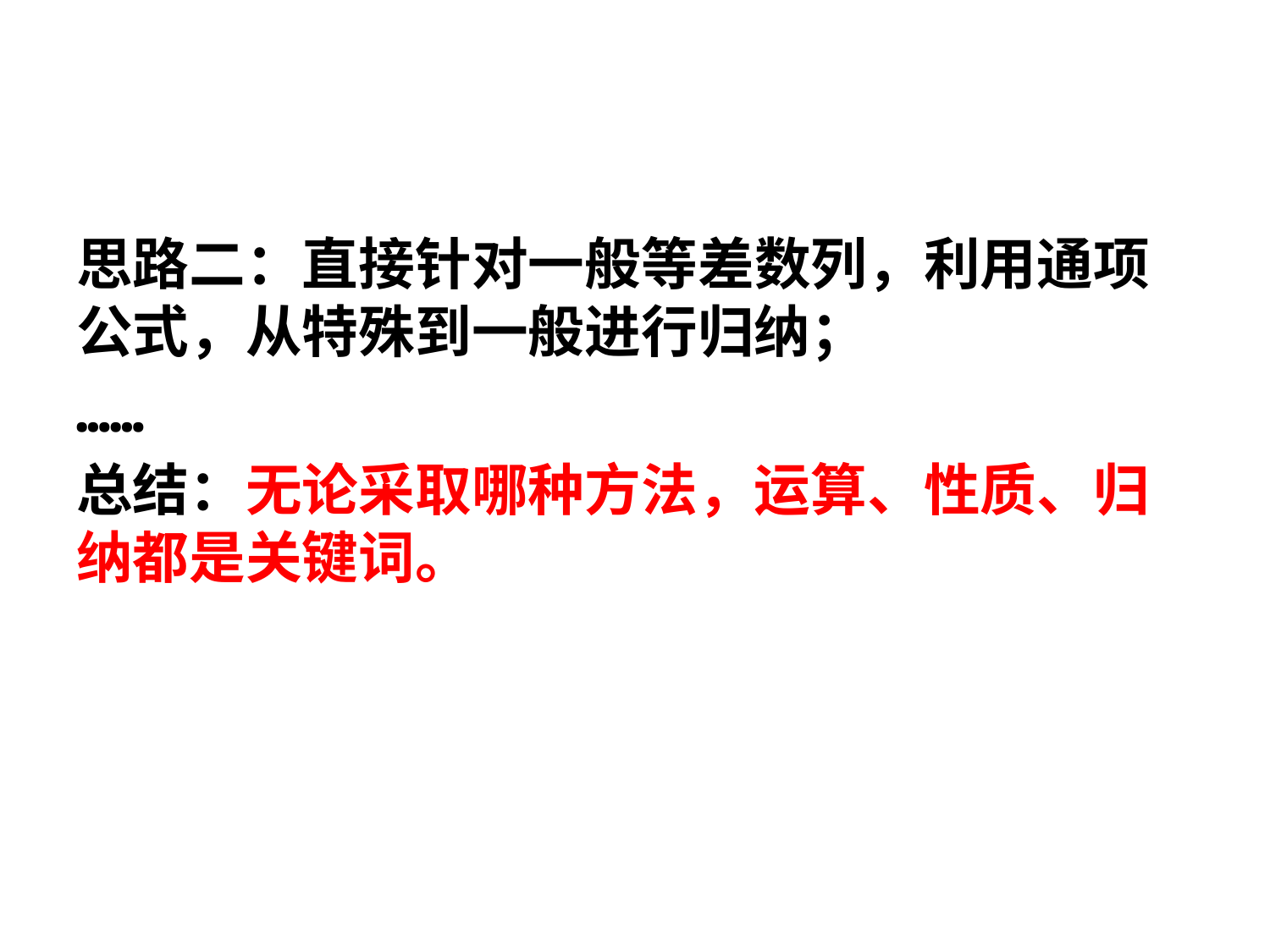

#
思路二：直接针对一般等差数列，利用通项公式，从特殊到一般进行归纳；
……
总结：无论采取哪种方法，运算、性质、归纳都是关键词。